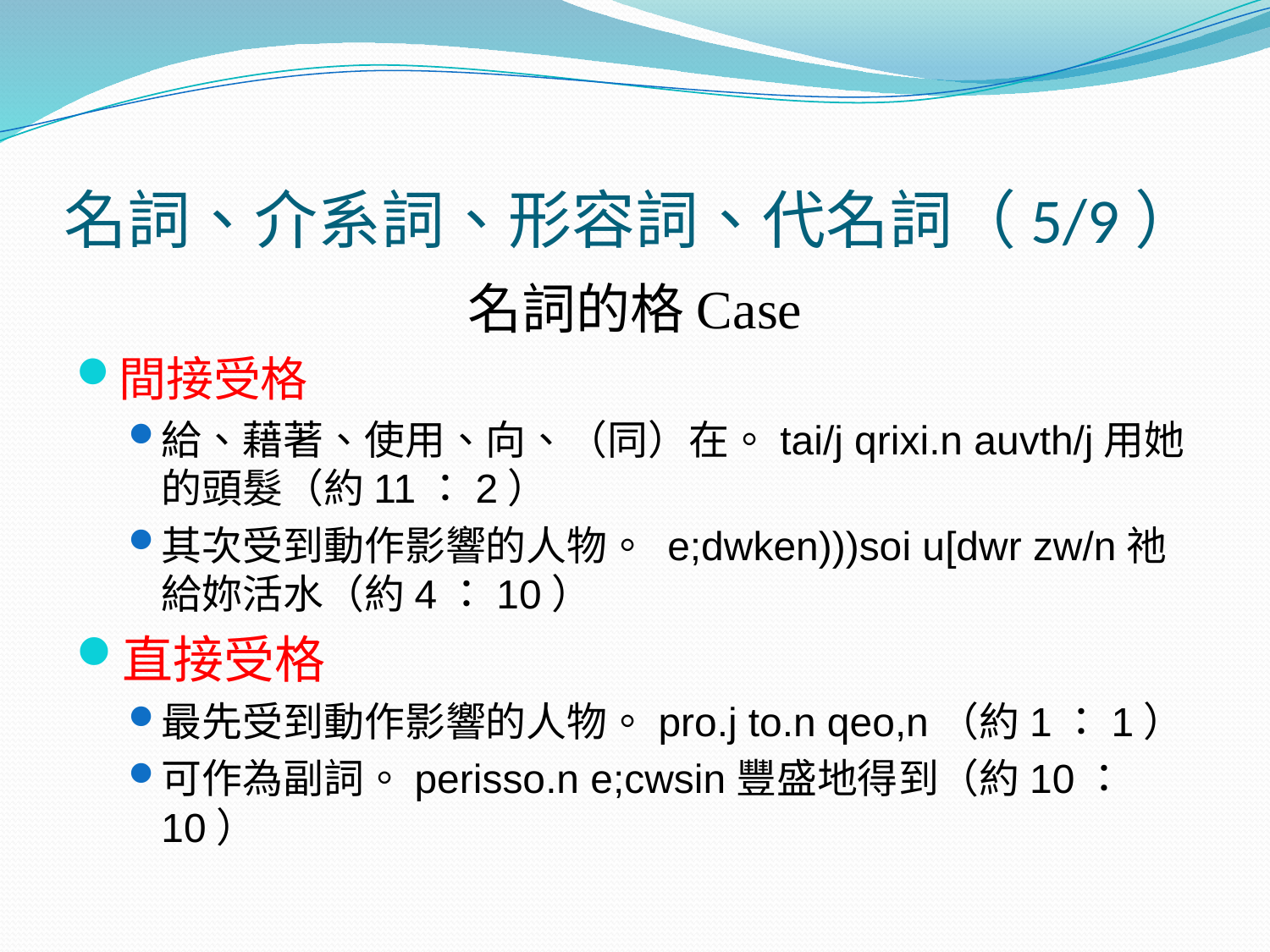

# 名詞、介系詞、形容詞、代名詞（5/9）
名詞的格Case
間接受格
給、藉著、使用、向、（同）在。tai/j qrixi.n auvth/j用她的頭髮（約11：2）
其次受到動作影響的人物。 e;dwken)))soi u[dwr zw/n祂給妳活水（約4：10）
直接受格
最先受到動作影響的人物。pro.j to.n qeo,n（約1：1）
可作為副詞。perisso.n e;cwsin豐盛地得到（約10：10）